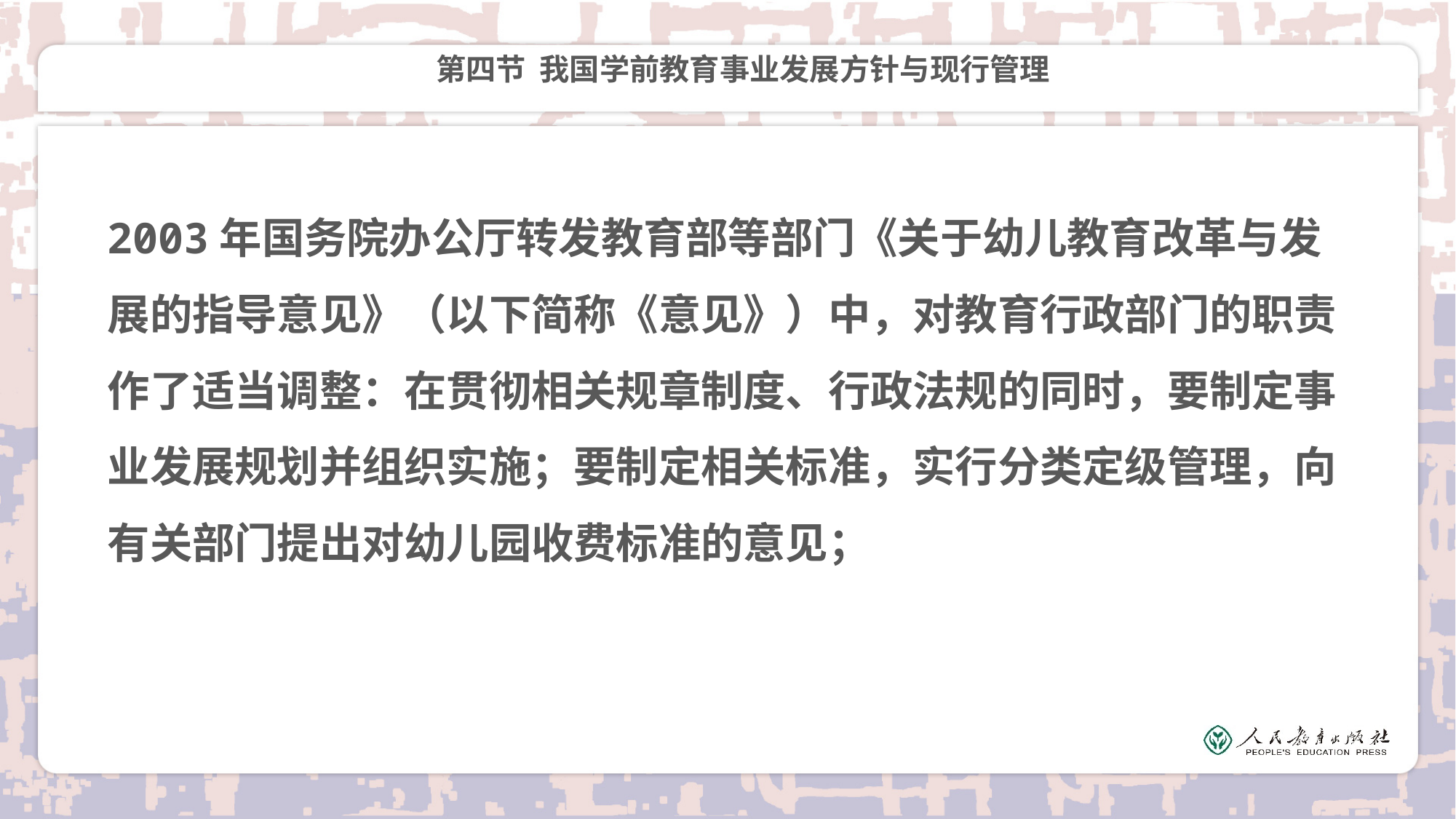

# 第四节  我国学前教育事业发展方针与现行管理
2003年国务院办公厅转发教育部等部门《关于幼儿教育改革与发展的指导意见》（以下简称《意见》）中，对教育行政部门的职责作了适当调整：在贯彻相关规章制度、行政法规的同时，要制定事业发展规划并组织实施；要制定相关标准，实行分类定级管理，向有关部门提出对幼儿园收费标准的意见；